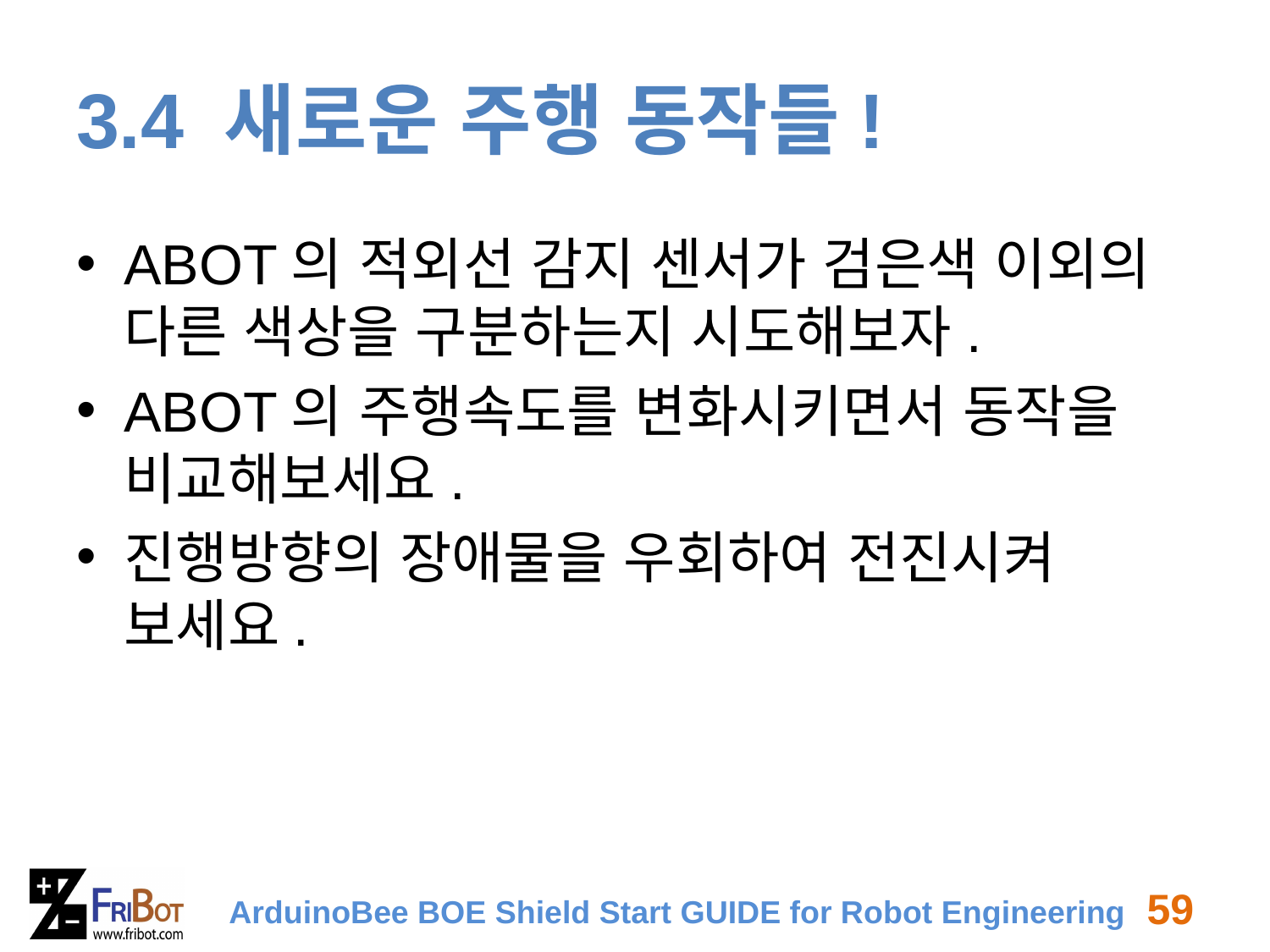

# 3.4 새로운 주행 동작들!
ABOT의 적외선 감지 센서가 검은색 이외의 다른 색상을 구분하는지 시도해보자.
ABOT의 주행속도를 변화시키면서 동작을 비교해보세요.
진행방향의 장애물을 우회하여 전진시켜 보세요.

59